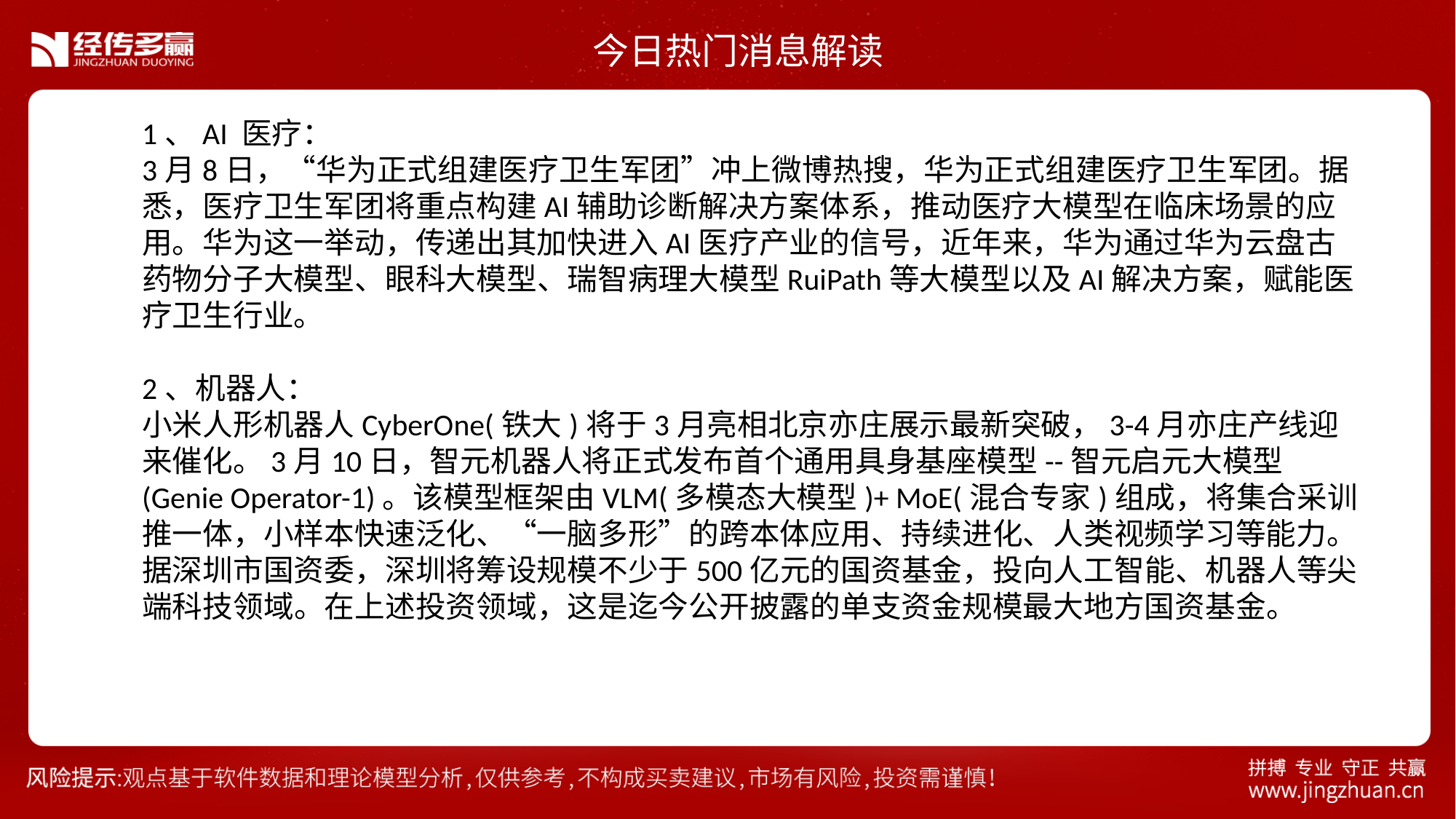

今日热门消息解读
1、AI 医疗：
3月8日，“华为正式组建医疗卫生军团”冲上微博热搜，华为正式组建医疗卫生军团。据悉，医疗卫生军团将重点构建AI辅助诊断解决方案体系，推动医疗大模型在临床场景的应用。华为这一举动，传递出其加快进入AI医疗产业的信号，近年来，华为通过华为云盘古药物分子大模型、眼科大模型、瑞智病理大模型RuiPath等大模型以及AI解决方案，赋能医疗卫生行业。

2、机器人：
小米人形机器人CyberOne(铁大)将于3月亮相北京亦庄展示最新突破，3-4月亦庄产线迎来催化。3月10日，智元机器人将正式发布首个通用具身基座模型--智元启元大模型(Genie Operator-1)。该模型框架由VLM(多模态大模型)+ MoE(混合专家)组成，将集合采训推一体，小样本快速泛化、“一脑多形”的跨本体应用、持续进化、人类视频学习等能力。
据深圳市国资委，深圳将筹设规模不少于500亿元的国资基金，投向人工智能、机器人等尖端科技领域。在上述投资领域，这是迄今公开披露的单支资金规模最大地方国资基金。